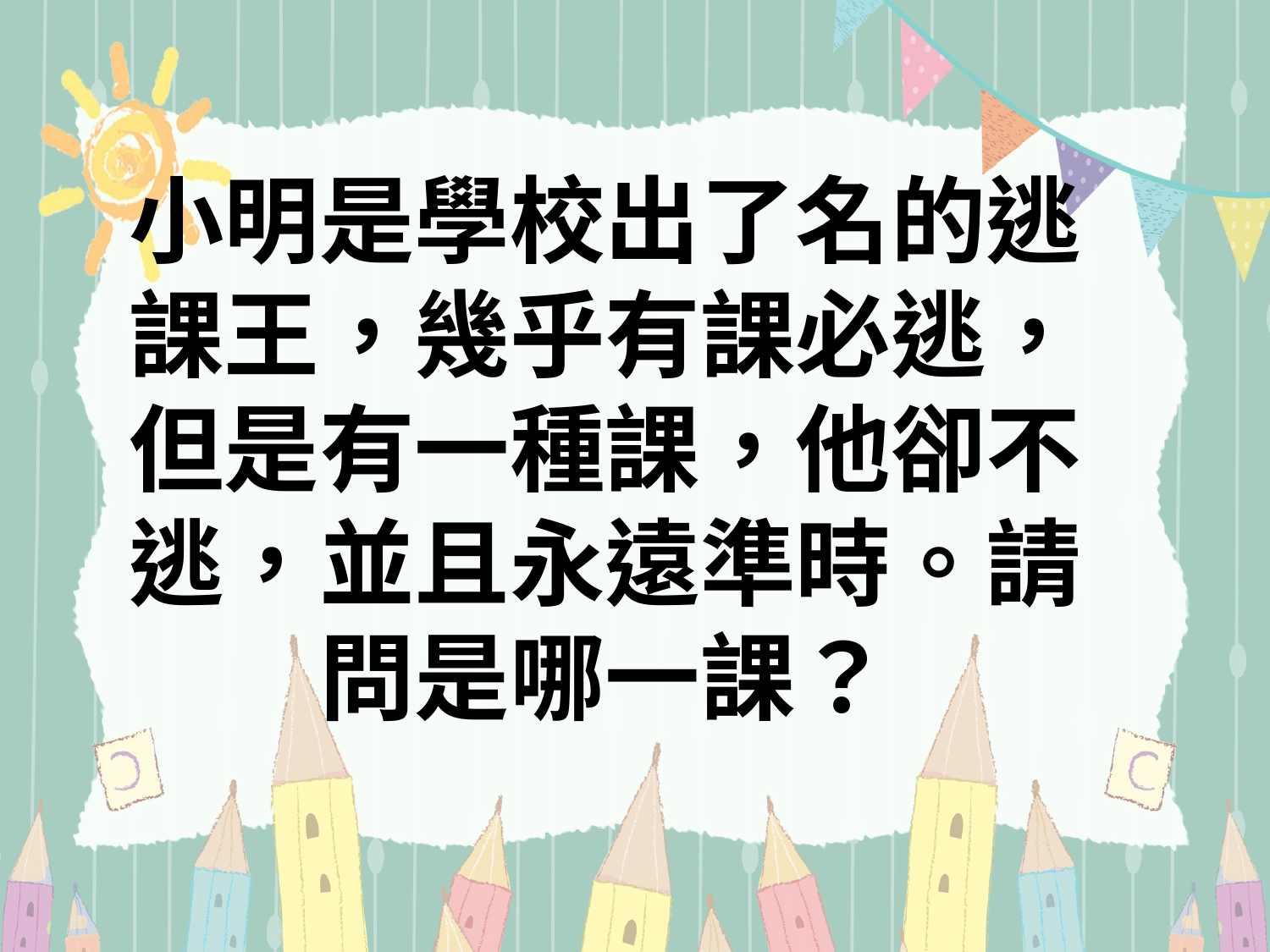

# 小明是學校出了名的逃課王，幾乎有課必逃，但是有一種課，他卻不逃，並且永遠準時。請問是哪一課？